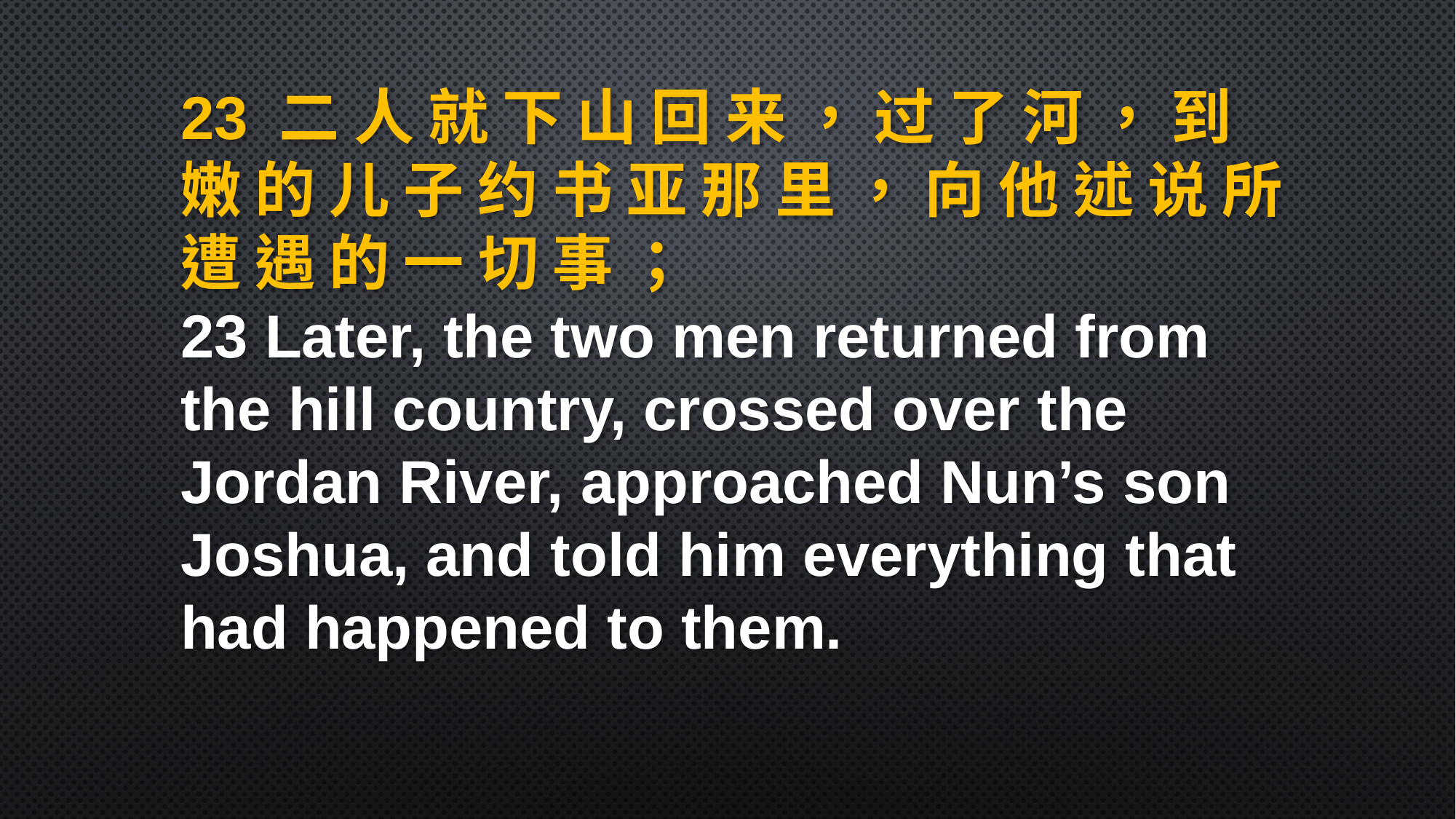

23 二 人 就 下 山 回 来 ， 过 了 河 ， 到 嫩 的 儿 子 约 书 亚 那 里 ， 向 他 述 说 所 遭 遇 的 一 切 事 ；
23 Later, the two men returned from the hill country, crossed over the Jordan River, approached Nun’s son Joshua, and told him everything that had happened to them.